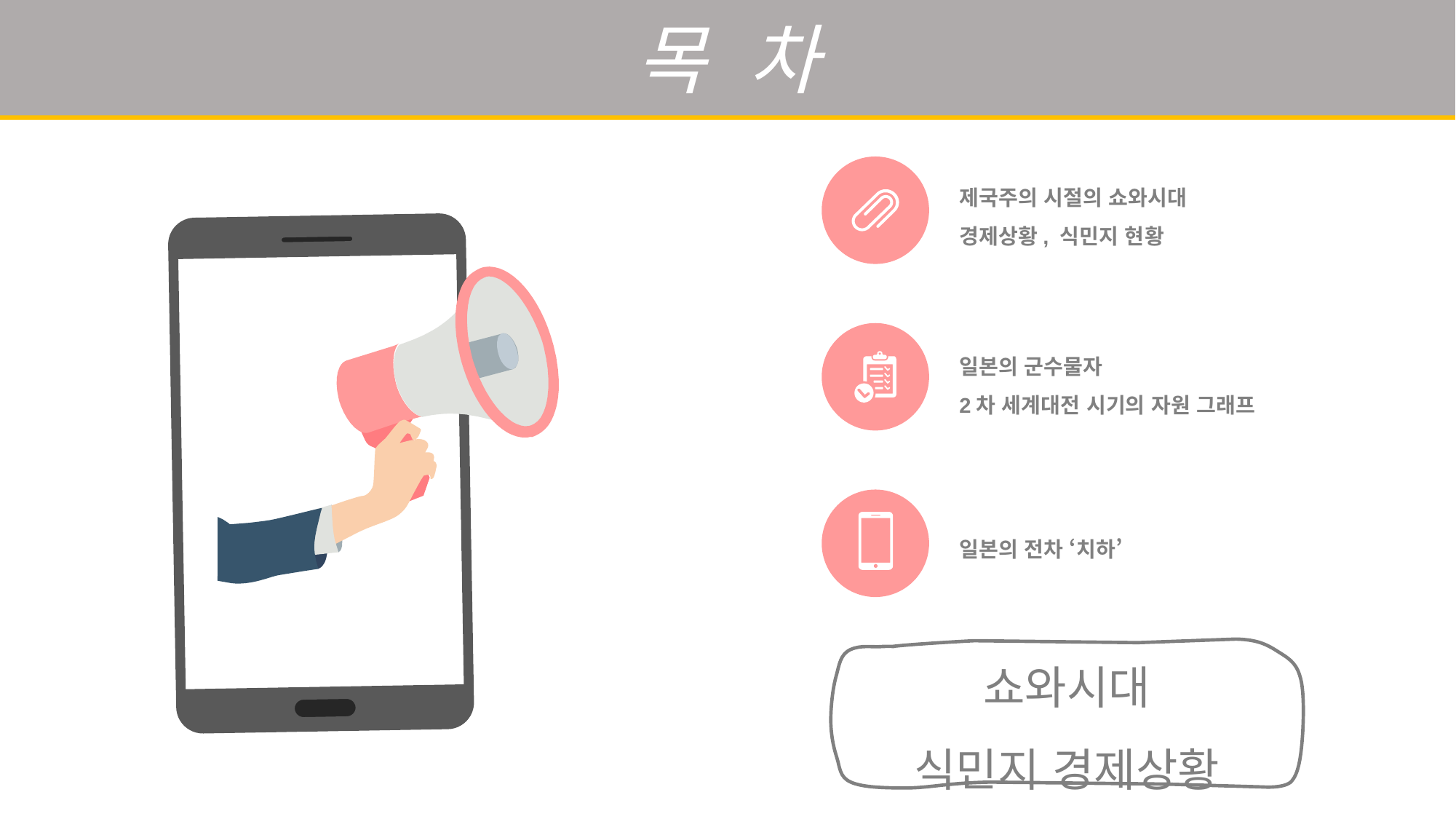

목  차

제국주의 시절의 쇼와시대
경제상황, 식민지 현황

일본의 군수물자
2차 세계대전 시기의 자원 그래프

일본의 전차 ‘치하’
쇼와시대
식민지 경제상황